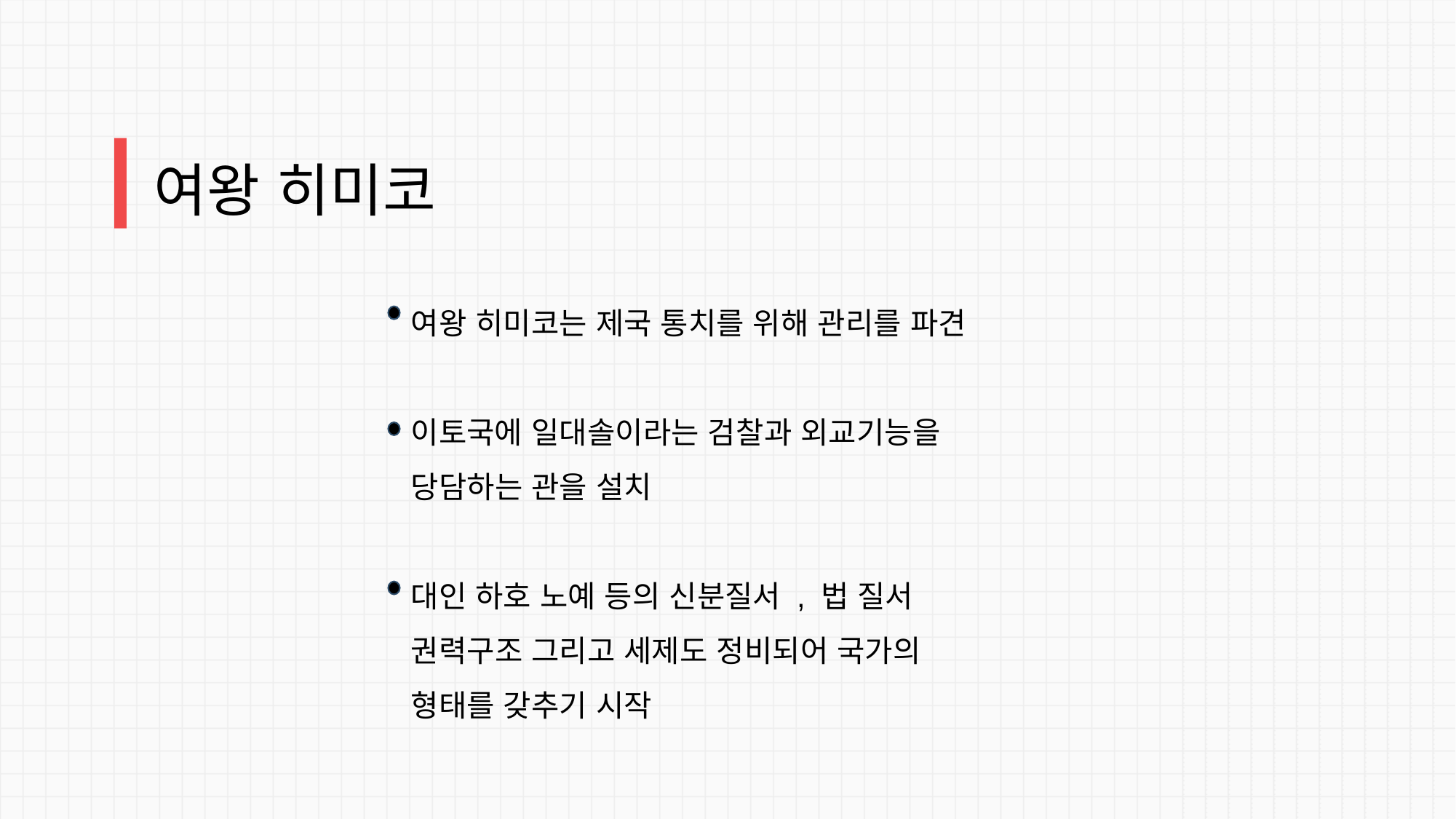

여왕 히미코

여왕 히미코는 제국 통치를 위해 관리를 파견

이토국에 일대솔이라는 검찰과 외교기능을 당담하는 관을 설치

대인 하호 노예 등의 신분질서 , 법 질서 권력구조 그리고 세제도 정비되어 국가의 형태를 갖추기 시작